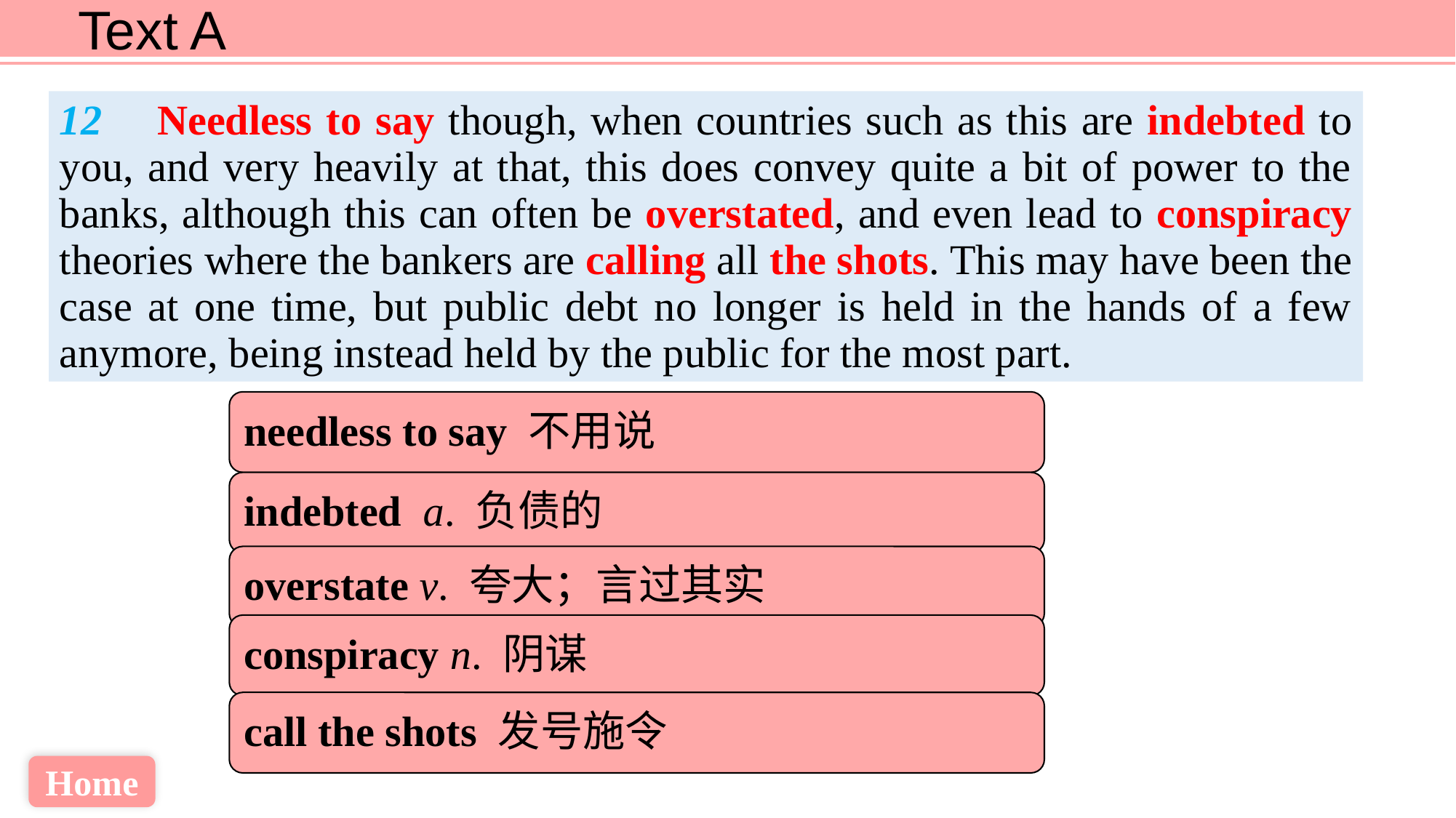

12    Needless to say though, when countries such as this are indebted to you, and very heavily at that, this does convey quite a bit of power to the banks, although this can often be overstated, and even lead to conspiracy theories where the bankers are calling all the shots. This may have been the case at one time, but public debt no longer is held in the hands of a few anymore, being instead held by the public for the most part.

needless to say 不用说
indebted  a. 负债的
overstate v. 夸大；言过其实
conspiracy n. 阴谋
call the shots 发号施令